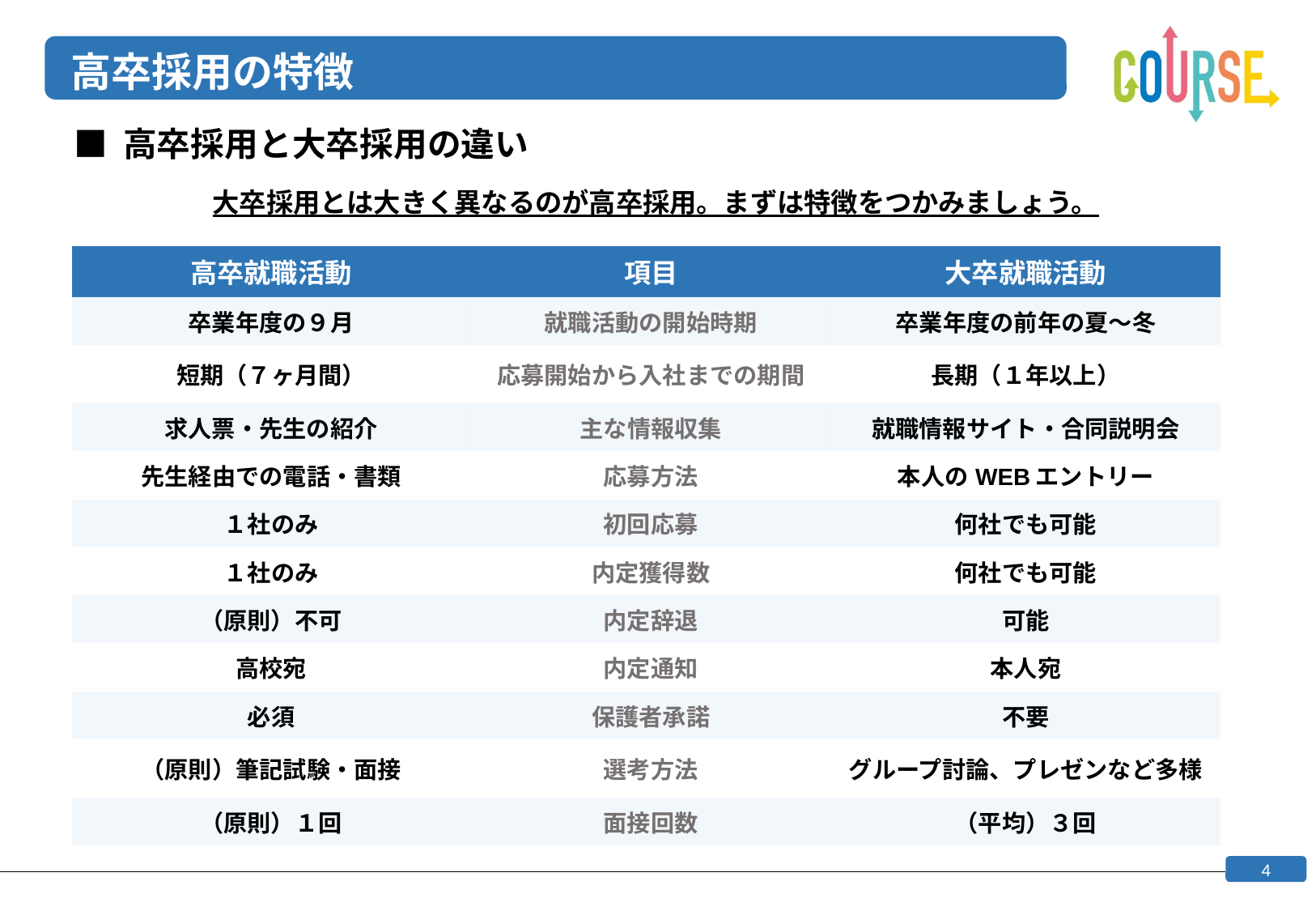

# 高卒採用の特徴
■ 高卒採用と大卒採用の違い
大卒採用とは大きく異なるのが高卒採用。まずは特徴をつかみましょう。
| 高卒就職活動 | 項目 | 大卒就職活動 |
| --- | --- | --- |
| 卒業年度の９月 | 就職活動の開始時期 | 卒業年度の前年の夏～冬 |
| 短期（７ヶ月間） | 応募開始から入社までの期間 | 長期（１年以上） |
| 求人票・先生の紹介 | 主な情報収集 | 就職情報サイト・合同説明会 |
| 先生経由での電話・書類 | 応募方法 | 本人のWEBエントリー |
| １社のみ | 初回応募 | 何社でも可能 |
| １社のみ | 内定獲得数 | 何社でも可能 |
| （原則）不可 | 内定辞退 | 可能 |
| 高校宛 | 内定通知 | 本人宛 |
| 必須 | 保護者承諾 | 不要 |
| （原則）筆記試験・面接 | 選考方法 | グループ討論、プレゼンなど多様 |
| （原則）１回 | 面接回数 | （平均）３回 |
4